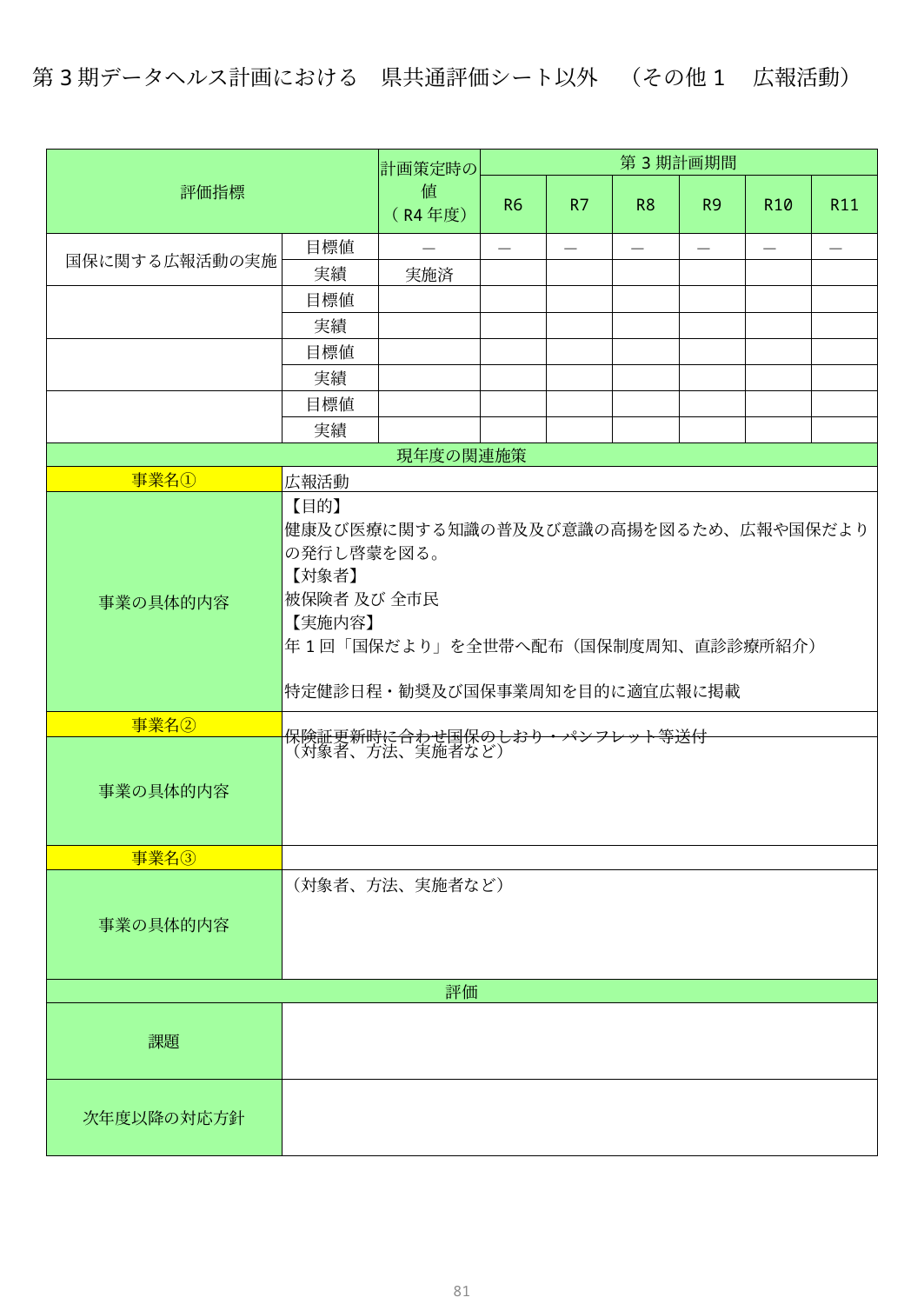

第3期データヘルス計画における　県共通評価シート以外　（その他1　広報活動）
| 評価指標 |  | 計画策定時の値 （R4年度） | 第3期計画期間 |  |  |  |  |  |
| --- | --- | --- | --- | --- | --- | --- | --- | --- |
|  |  |  | R6 | R7 | R8 | R9 | R10 | R11 |
| 国保に関する広報活動の実施 | 目標値 | － | － | － | － | － | － | － |
|  | 実績 | 実施済 |  |  |  |  |  |  |
|  | 目標値 |  |  |  |  |  |  |  |
|  | 実績 |  |  |  |  |  |  |  |
|  | 目標値 |  |  |  |  |  |  |  |
|  | 実績 |  |  |  |  |  |  |  |
|  | 目標値 |  |  |  |  |  |  |  |
|  | 実績 |  |  |  |  |  |  |  |
| 現年度の関連施策 |  |  |  |  |  |  |  |  |
| 事業名① | 広報活動 |  |  |  |  |  |  |  |
| 事業の具体的内容 | 【目的】 健康及び医療に関する知識の普及及び意識の高揚を図るため、広報や国保だよりの発行し啓蒙を図る。 【対象者】 被保険者 及び 全市民 【実施内容】 年1回「国保だより」を全世帯へ配布（国保制度周知、直診診療所紹介） 特定健診日程・勧奨及び国保事業周知を目的に適宜広報に掲載 保険証更新時に合わせ国保のしおり・パンフレット等送付 |  |  |  |  |  |  |  |
| 事業名② |  |  |  |  |  |  |  |  |
| 事業の具体的内容 | （対象者、方法、実施者など） |  |  |  |  |  |  |  |
| 事業名③ |  |  |  |  |  |  |  |  |
| 事業の具体的内容 | （対象者、方法、実施者など） |  |  |  |  |  |  |  |
| 評価 |  |  |  |  |  |  |  |  |
| 課題 |  |  |  |  |  |  |  |  |
| 次年度以降の対応方針 |  |  |  |  |  |  |  |  |
81